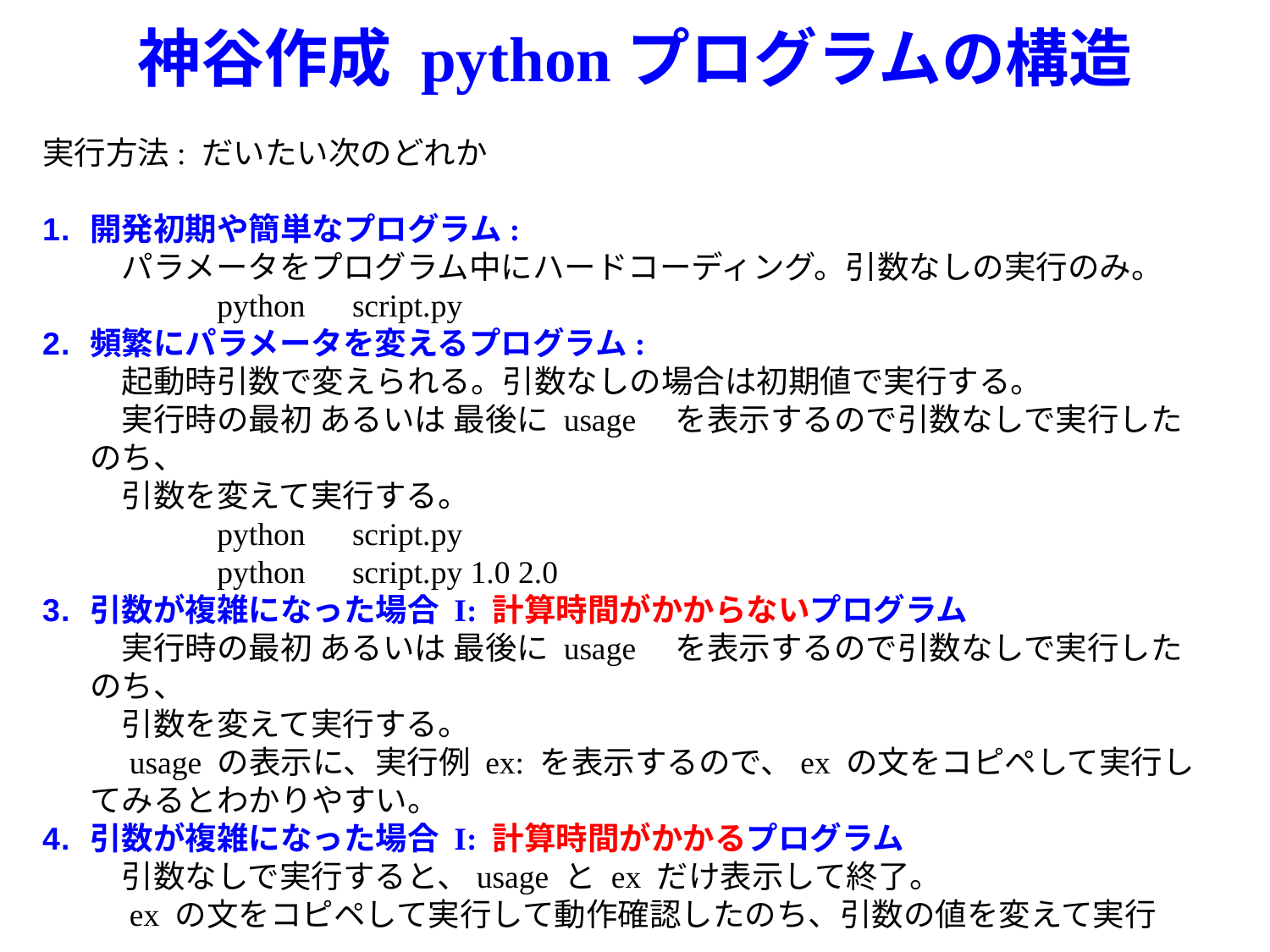

# 神谷作成 pythonプログラムの構造
実行方法: だいたい次のどれか

開発初期や簡単なプログラム:
　パラメータをプログラム中にハードコーディング。引数なしの実行のみ。
	python　script.py
頻繁にパラメータを変えるプログラム:
　起動時引数で変えられる。引数なしの場合は初期値で実行する。
　実行時の最初 あるいは 最後に usage　を表示するので引数なしで実行したのち、
　引数を変えて実行する。
	python　script.py
	python　script.py 1.0 2.0
引数が複雑になった場合 I: 計算時間がかからないプログラム
　実行時の最初 あるいは 最後に usage　を表示するので引数なしで実行したのち、
　引数を変えて実行する。
　usage の表示に、実行例 ex: を表示するので、ex の文をコピペして実行してみるとわかりやすい。
引数が複雑になった場合 I: 計算時間がかかるプログラム
　引数なしで実行すると、usage と ex だけ表示して終了。
　ex の文をコピペして実行して動作確認したのち、引数の値を変えて実行